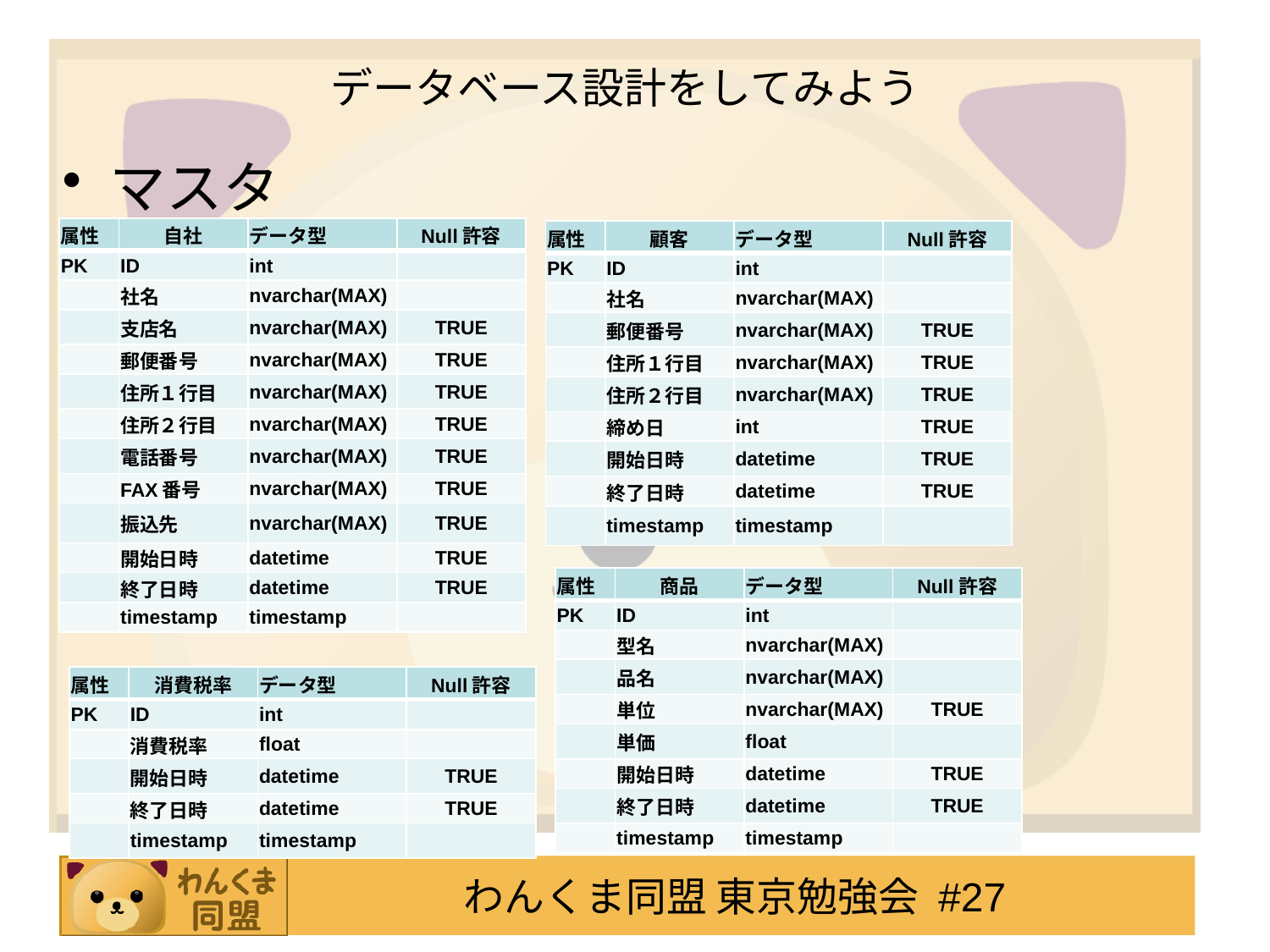

# データベース設計をしてみよう
マスタ
| 属性 | 自社 | データ型 | Null許容 |
| --- | --- | --- | --- |
| PK | ID | int |  |
|  | 社名 | nvarchar(MAX) |  |
|  | 支店名 | nvarchar(MAX) | TRUE |
|  | 郵便番号 | nvarchar(MAX) | TRUE |
|  | 住所１行目 | nvarchar(MAX) | TRUE |
|  | 住所２行目 | nvarchar(MAX) | TRUE |
|  | 電話番号 | nvarchar(MAX) | TRUE |
|  | FAX番号 | nvarchar(MAX) | TRUE |
|  | 振込先 | nvarchar(MAX) | TRUE |
|  | 開始日時 | datetime | TRUE |
|  | 終了日時 | datetime | TRUE |
|  | timestamp | timestamp |  |
| 属性 | 顧客 | データ型 | Null許容 |
| --- | --- | --- | --- |
| PK | ID | int |  |
|  | 社名 | nvarchar(MAX) |  |
|  | 郵便番号 | nvarchar(MAX) | TRUE |
|  | 住所１行目 | nvarchar(MAX) | TRUE |
|  | 住所２行目 | nvarchar(MAX) | TRUE |
|  | 締め日 | int | TRUE |
|  | 開始日時 | datetime | TRUE |
|  | 終了日時 | datetime | TRUE |
|  | timestamp | timestamp |  |
| 属性 | 商品 | データ型 | Null許容 |
| --- | --- | --- | --- |
| PK | ID | int |  |
|  | 型名 | nvarchar(MAX) |  |
|  | 品名 | nvarchar(MAX) |  |
|  | 単位 | nvarchar(MAX) | TRUE |
|  | 単価 | float |  |
|  | 開始日時 | datetime | TRUE |
|  | 終了日時 | datetime | TRUE |
|  | timestamp | timestamp |  |
| 属性 | 消費税率 | データ型 | Null許容 |
| --- | --- | --- | --- |
| PK | ID | int |  |
|  | 消費税率 | float |  |
|  | 開始日時 | datetime | TRUE |
|  | 終了日時 | datetime | TRUE |
|  | timestamp | timestamp |  |